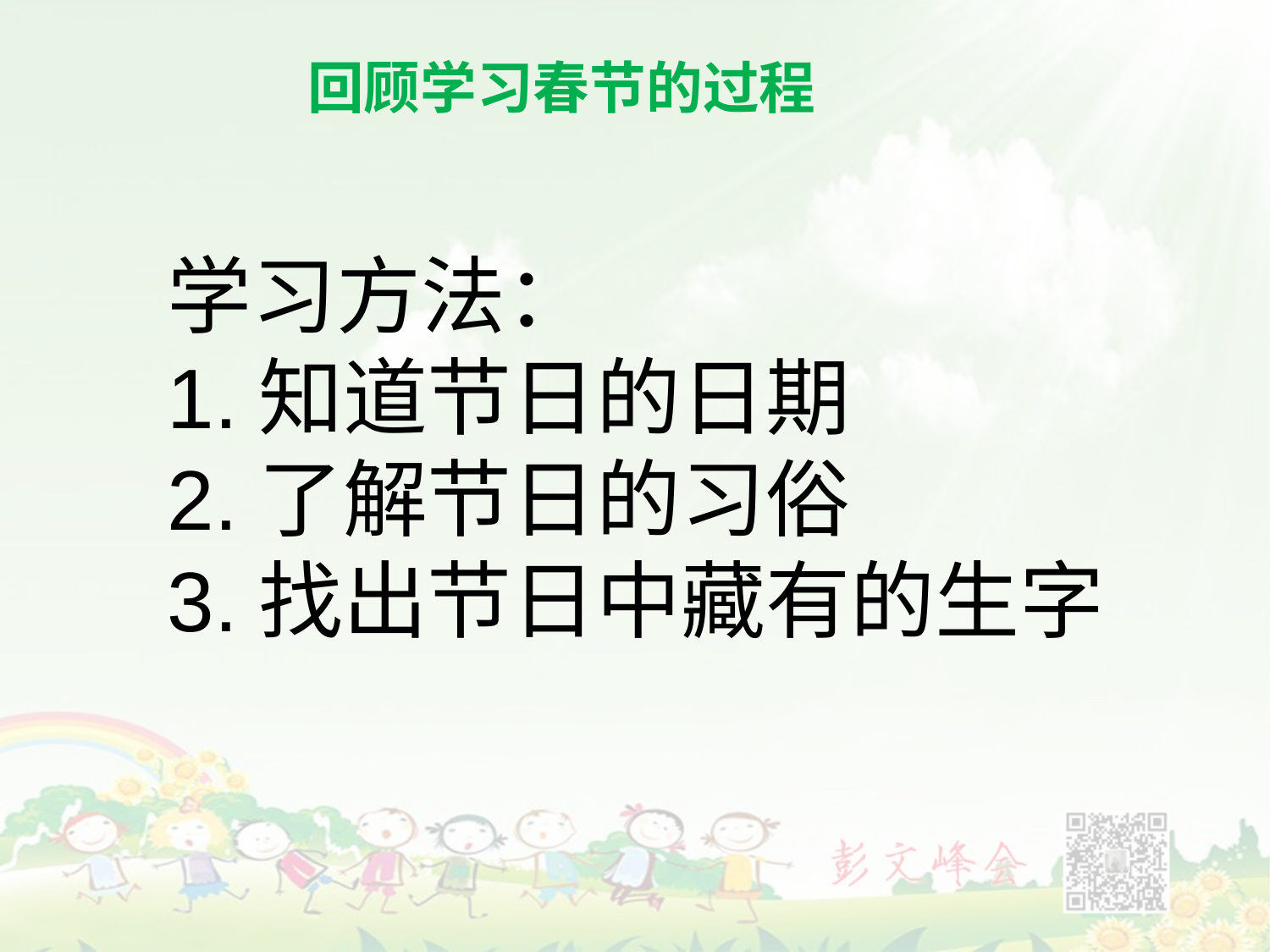

回顾学习春节的过程
学习方法：
1.知道节日的日期
2.了解节日的习俗
3.找出节日中藏有的生字